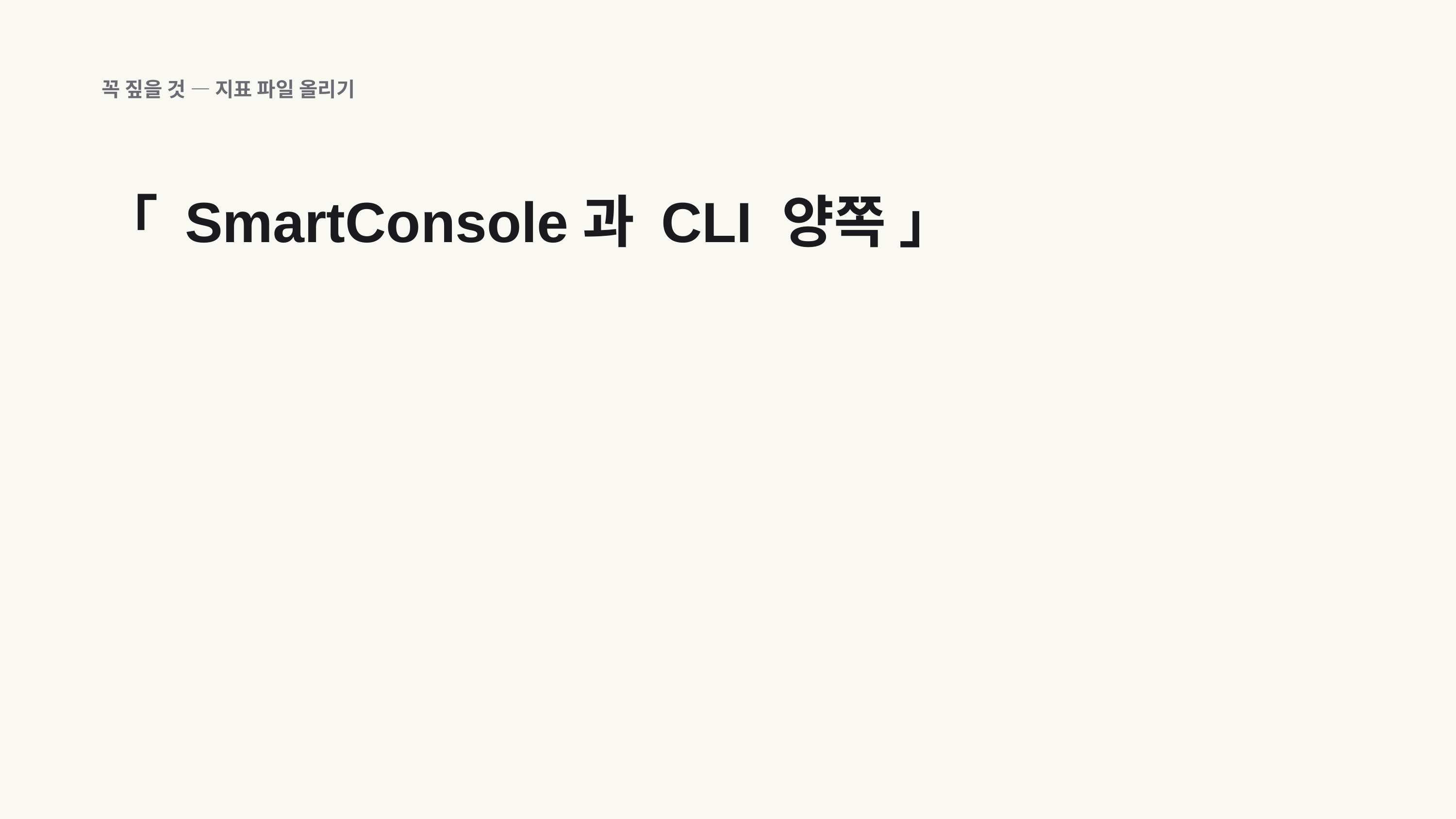

꼭 짚을 것 — 지표 파일 올리기
「 SmartConsole과 CLI 양쪽 」